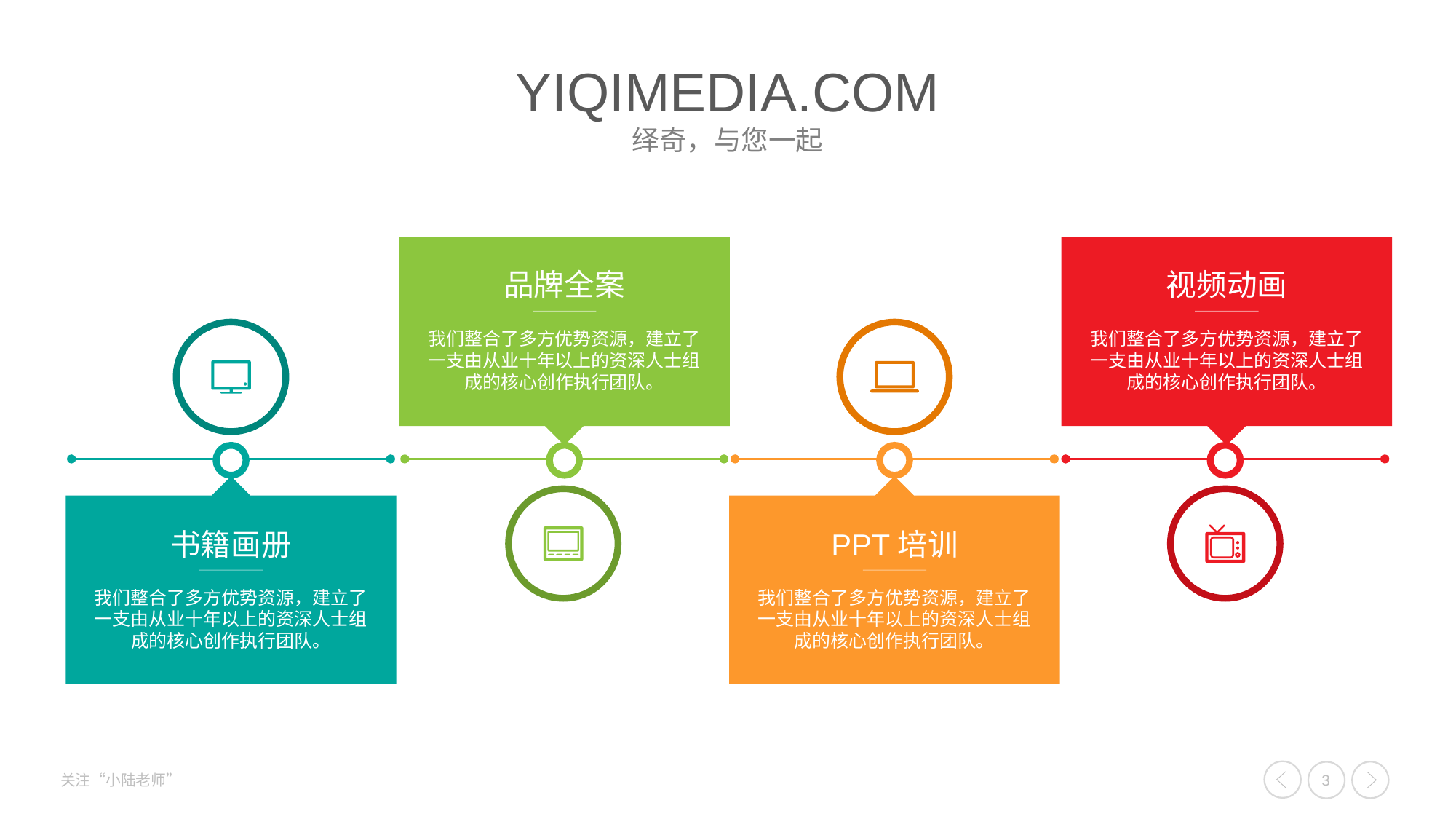

品牌全案
视频动画
我们整合了多方优势资源，建立了一支由从业十年以上的资深人士组成的核心创作执行团队。
我们整合了多方优势资源，建立了一支由从业十年以上的资深人士组成的核心创作执行团队。

书籍画册
PPT培训

我们整合了多方优势资源，建立了一支由从业十年以上的资深人士组成的核心创作执行团队。
我们整合了多方优势资源，建立了一支由从业十年以上的资深人士组成的核心创作执行团队。